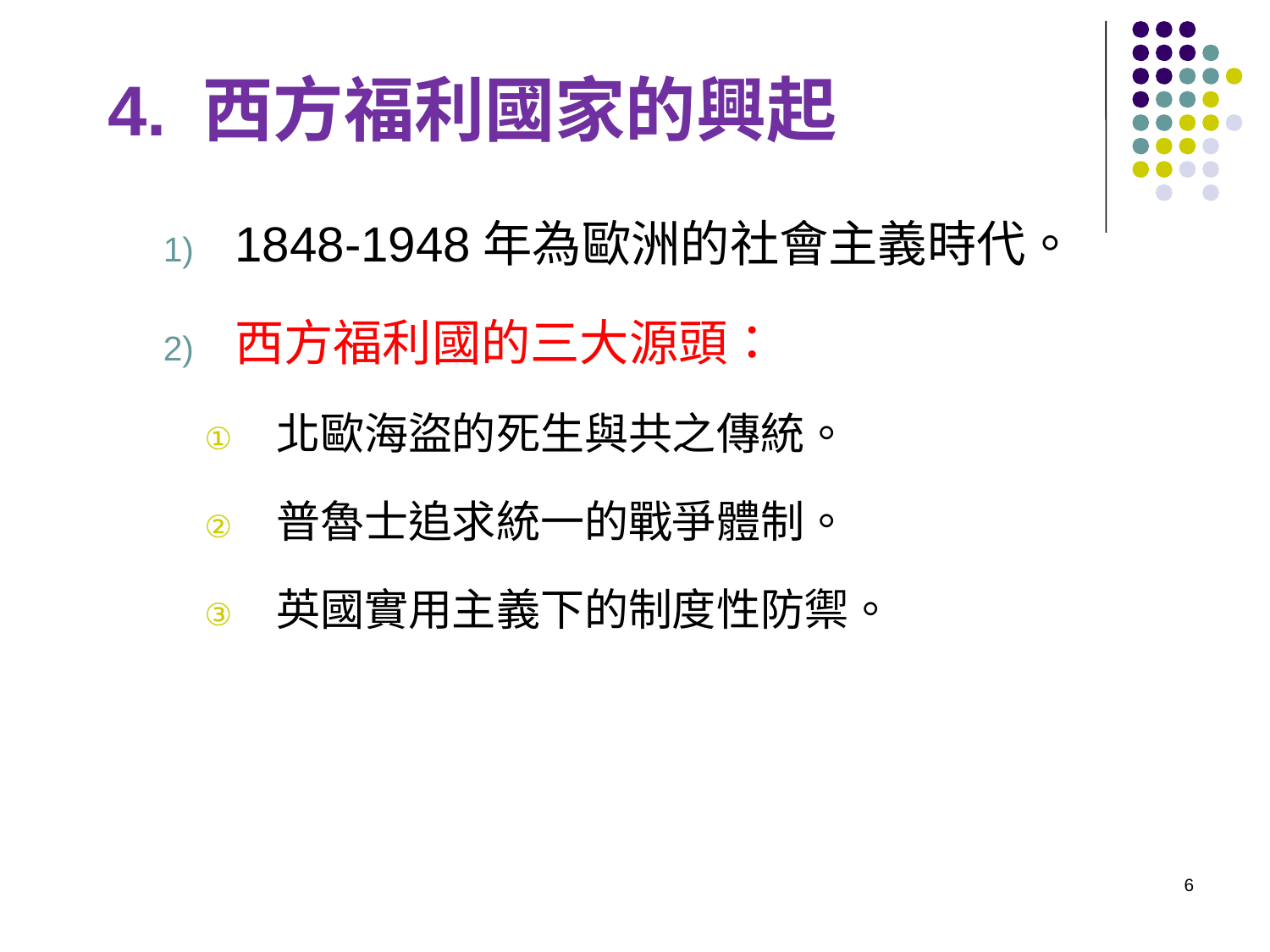

# 4. 西方福利國家的興起
1848-1948年為歐洲的社會主義時代。
西方福利國的三大源頭：
北歐海盜的死生與共之傳統。
普魯士追求統一的戰爭體制。
英國實用主義下的制度性防禦。
6